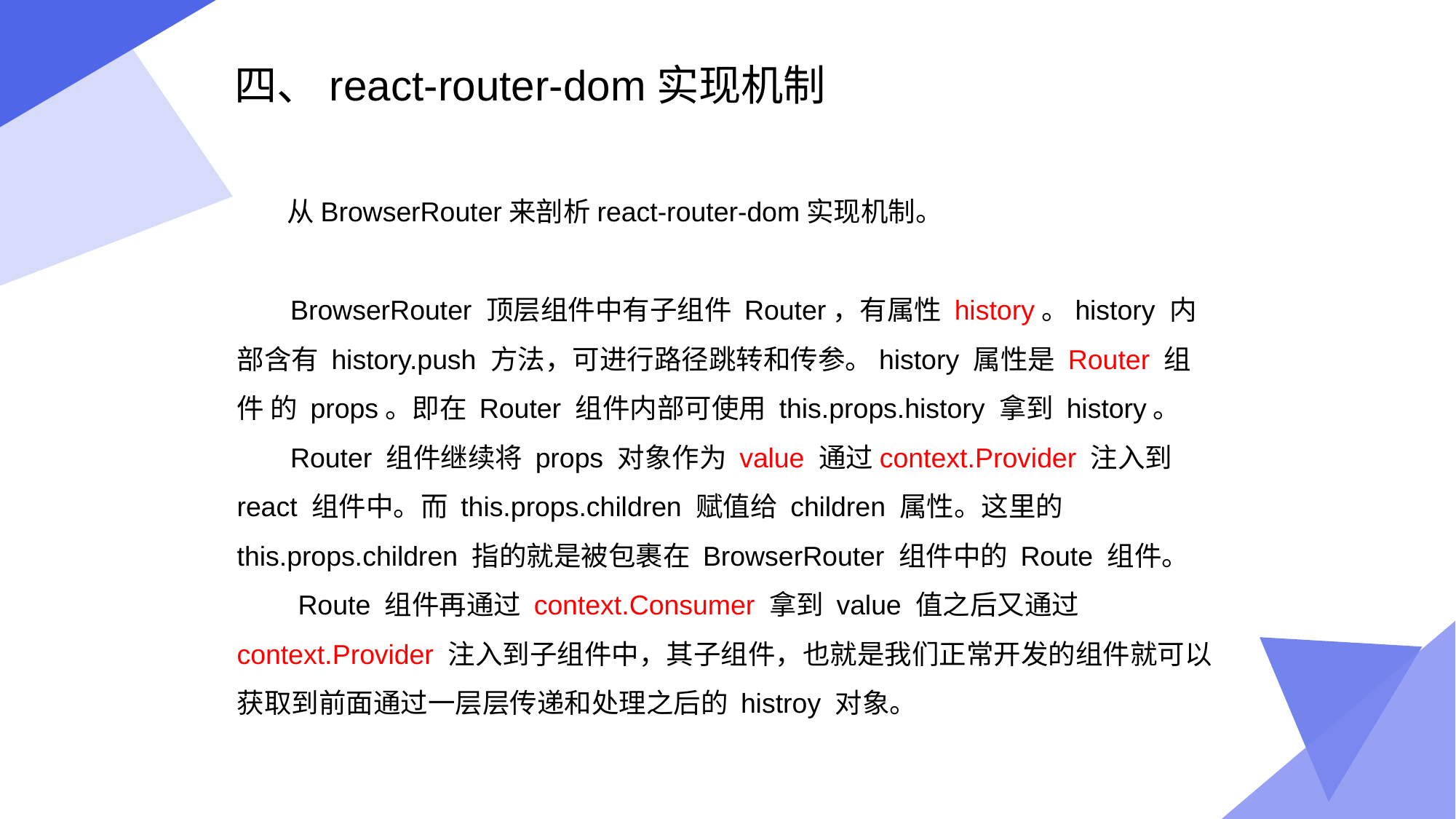

四、react-router-dom实现机制
       从BrowserRouter来剖析react-router-dom实现机制。

       BrowserRouter 顶层组件中有子组件 Router，有属性 history。history 内部含有 history.push 方法，可进行路径跳转和传参。history 属性是 Router 组件 的 props。即在 Router 组件内部可使用 this.props.history 拿到 history。
       Router 组件继续将 props 对象作为 value 通过context.Provider 注入到 react 组件中。而 this.props.children 赋值给 children 属性。这里的 this.props.children 指的就是被包裹在 BrowserRouter 组件中的 Route 组件。
        Route 组件再通过 context.Consumer 拿到 value 值之后又通过 context.Provider 注入到子组件中，其子组件，也就是我们正常开发的组件就可以获取到前面通过一层层传递和处理之后的 histroy 对象。